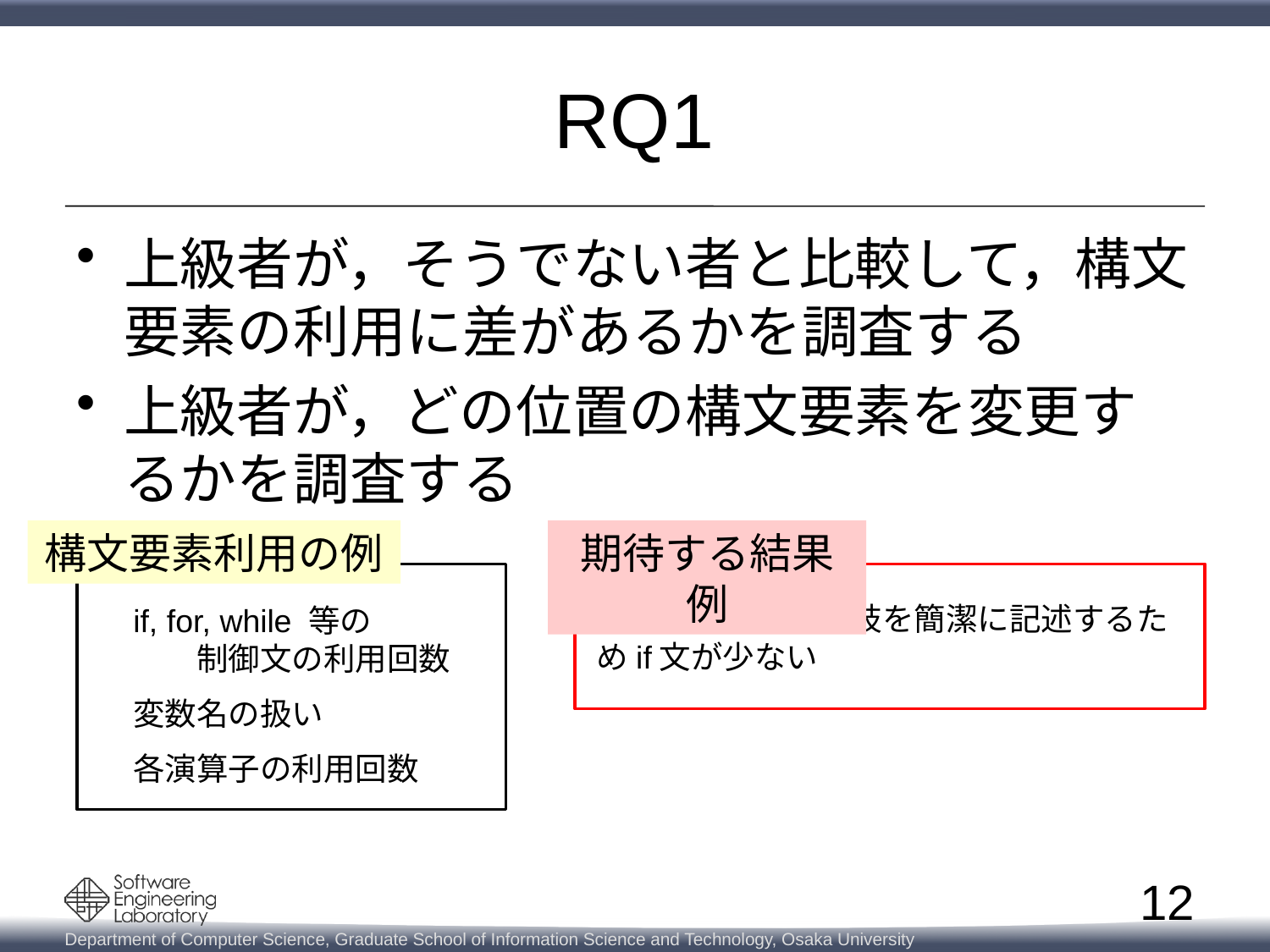

# RQ1
上級者が，そうでない者と比較して，構文要素の利用に差があるかを調査する
上級者が，どの位置の構文要素を変更するかを調査する
構文要素利用の例
期待する結果例

上級者は，条件分岐を簡潔に記述するためif文が少ない

if, for, while 等の
　　制御文の利用回数

変数名の扱い

各演算子の利用回数
12